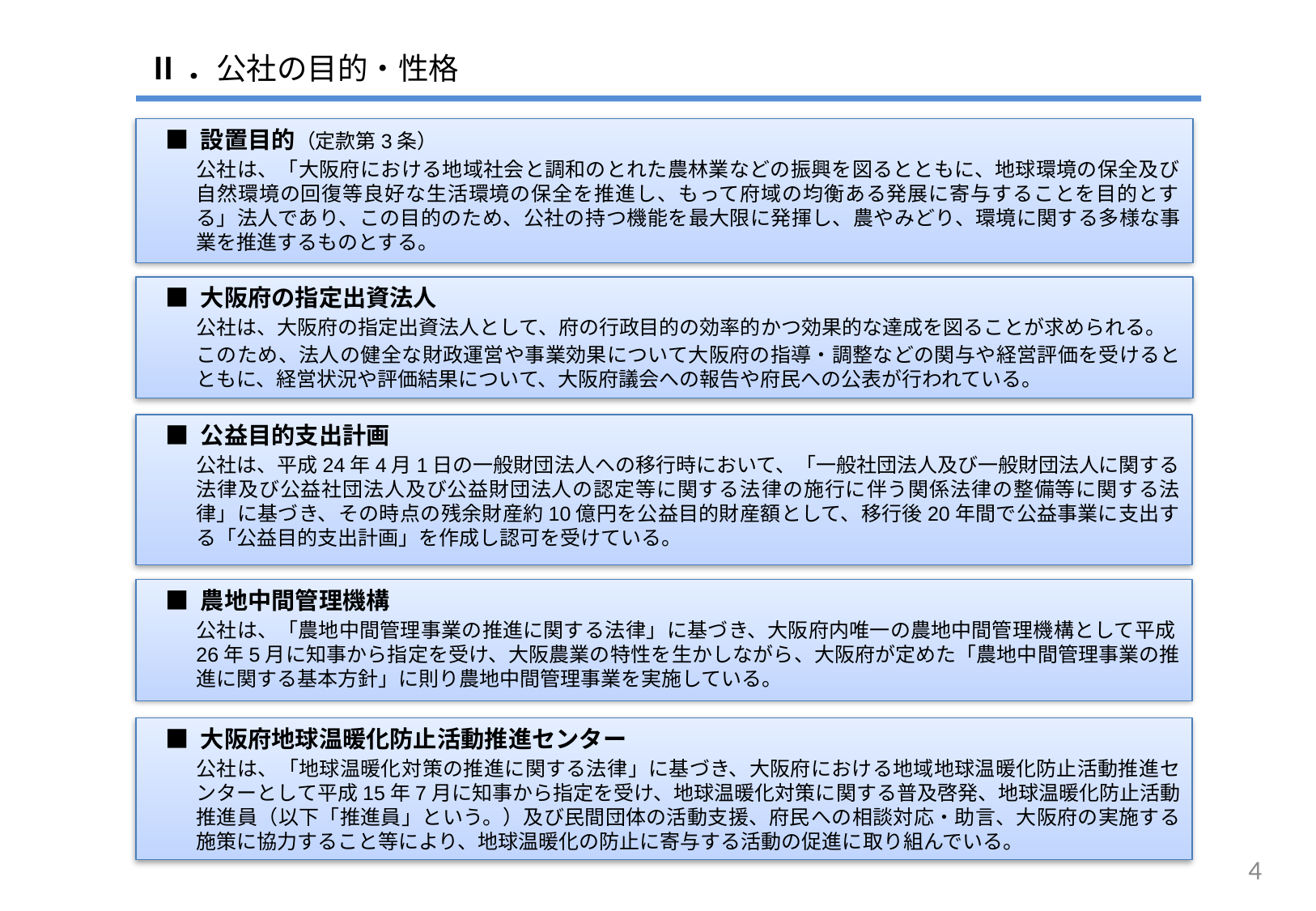

# Ⅱ．公社の目的・性格

■ 設置目的（定款第3条）
公社は、「大阪府における地域社会と調和のとれた農林業などの振興を図るとともに、地球環境の保全及び自然環境の回復等良好な生活環境の保全を推進し、もって府域の均衡ある発展に寄与することを目的とする」法人であり、この目的のため、公社の持つ機能を最大限に発揮し、農やみどり、環境に関する多様な事業を推進するものとする。
■ 大阪府の指定出資法人
公社は、大阪府の指定出資法人として、府の行政目的の効率的かつ効果的な達成を図ることが求められる。
このため、法人の健全な財政運営や事業効果について大阪府の指導・調整などの関与や経営評価を受けるとともに、経営状況や評価結果について、大阪府議会への報告や府民への公表が行われている。
■ 公益目的支出計画
公社は、平成24年4月1日の一般財団法人への移行時において、「一般社団法人及び一般財団法人に関する法律及び公益社団法人及び公益財団法人の認定等に関する法律の施行に伴う関係法律の整備等に関する法律」に基づき、その時点の残余財産約10億円を公益目的財産額として、移行後20年間で公益事業に支出する「公益目的支出計画」を作成し認可を受けている。
■ 農地中間管理機構
公社は、「農地中間管理事業の推進に関する法律」に基づき、大阪府内唯一の農地中間管理機構として平成26年5月に知事から指定を受け、大阪農業の特性を生かしながら、大阪府が定めた「農地中間管理事業の推進に関する基本方針」に則り農地中間管理事業を実施している。
■ 大阪府地球温暖化防止活動推進センター
公社は、「地球温暖化対策の推進に関する法律」に基づき、大阪府における地域地球温暖化防止活動推進センターとして平成15年7月に知事から指定を受け、地球温暖化対策に関する普及啓発、地球温暖化防止活動推進員（以下「推進員」という。）及び民間団体の活動支援、府民への相談対応・助言、大阪府の実施する施策に協力すること等により、地球温暖化の防止に寄与する活動の促進に取り組んでいる。
4